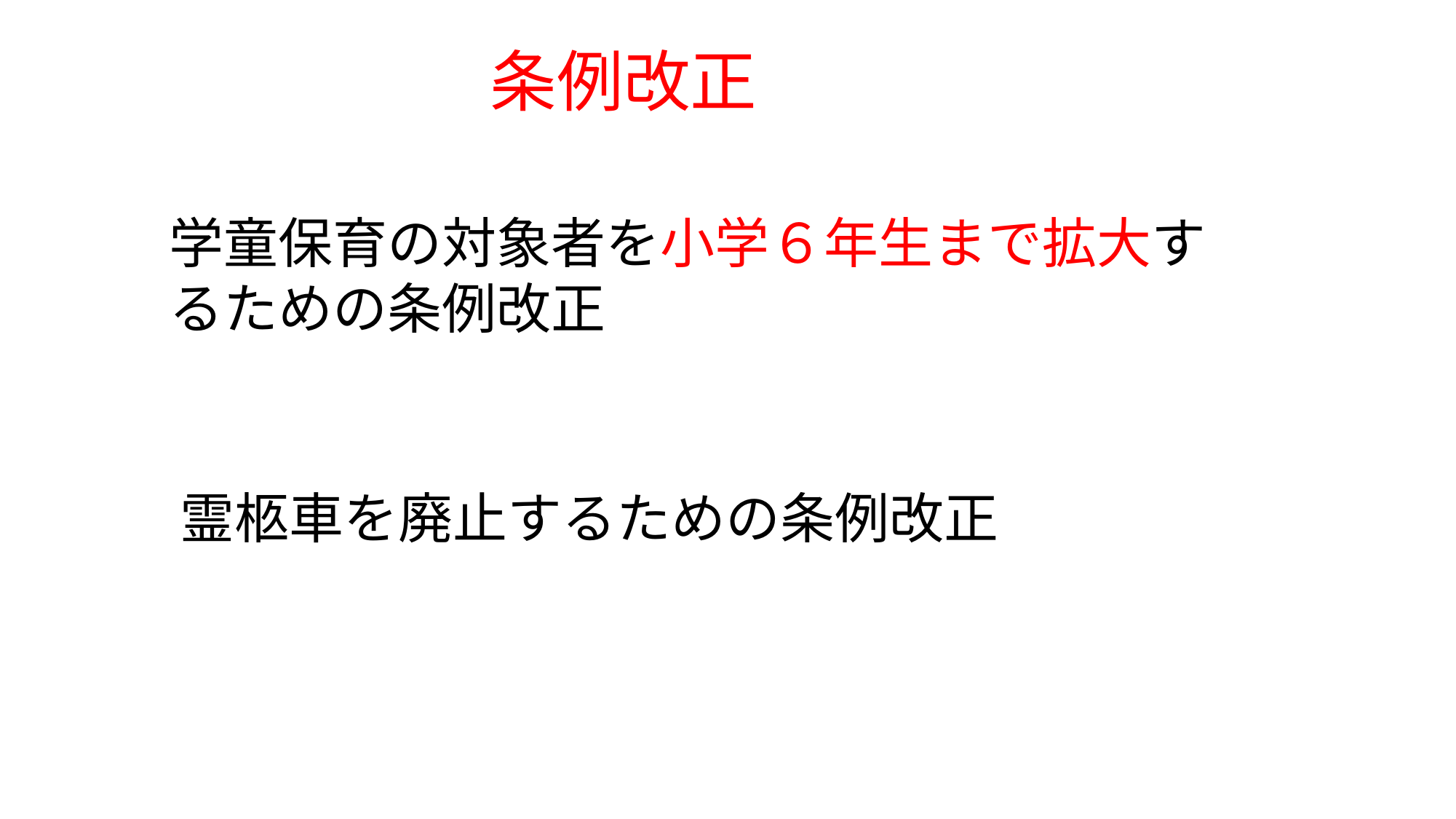

条例改正
学童保育の対象者を小学６年生まで拡大するための条例改正
霊柩車を廃止するための条例改正